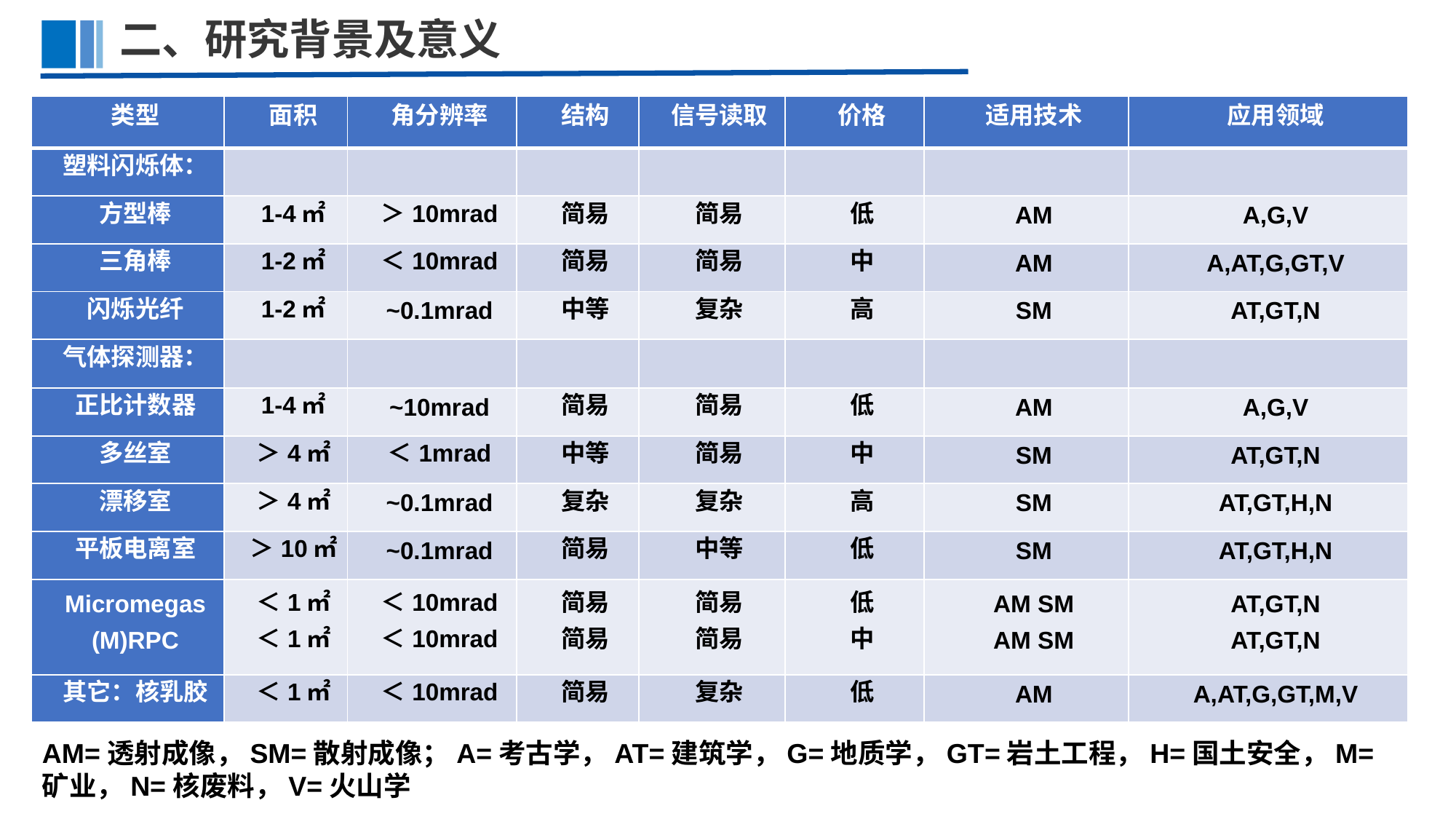

二、研究背景及意义

| 类型 | 面积 | 角分辨率 | 结构 | 信号读取 | 价格 | 适用技术 | 应用领域 |
| --- | --- | --- | --- | --- | --- | --- | --- |
| 塑料闪烁体： |  |  |  |  |  |  |  |
| 方型棒 | 1-4㎡ | ＞10mrad | 简易 | 简易 | 低 | AM | A,G,V |
| 三角棒 | 1-2㎡ | ＜10mrad | 简易 | 简易 | 中 | AM | A,AT,G,GT,V |
| 闪烁光纤 | 1-2㎡ | ~0.1mrad | 中等 | 复杂 | 高 | SM | AT,GT,N |
| 气体探测器： |  |  |  |  |  |  |  |
| 正比计数器 | 1-4㎡ | ~10mrad | 简易 | 简易 | 低 | AM | A,G,V |
| 多丝室 | ＞4㎡ | ＜1mrad | 中等 | 简易 | 中 | SM | AT,GT,N |
| 漂移室 | ＞4㎡ | ~0.1mrad | 复杂 | 复杂 | 高 | SM | AT,GT,H,N |
| 平板电离室 | ＞10㎡ | ~0.1mrad | 简易 | 中等 | 低 | SM | AT,GT,H,N |
| Micromegas (M)RPC | ＜1㎡ ＜1㎡ | ＜10mrad ＜10mrad | 简易 简易 | 简易 简易 | 低 中 | AM SM AM SM | AT,GT,N AT,GT,N |
| 其它：核乳胶 | ＜1㎡ | ＜10mrad | 简易 | 复杂 | 低 | AM | A,AT,G,GT,M,V |
AM=透射成像，SM=散射成像；A=考古学，AT=建筑学，G=地质学，GT=岩土工程，H=国土安全，M=矿业，N=核废料，V=火山学